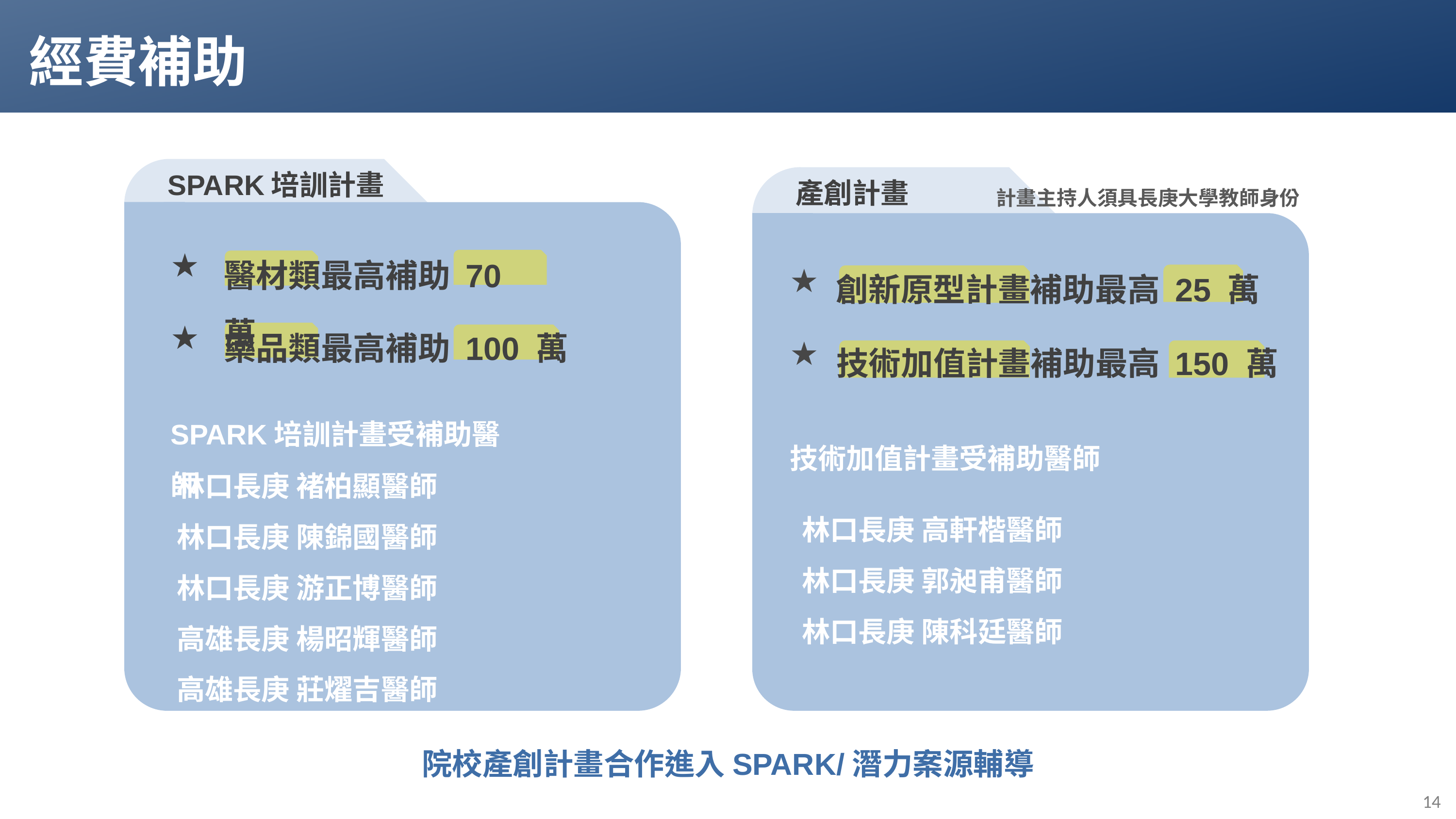

經費補助
SPARK培訓計畫

醫材類最高補助 70 萬
★

藥品類最高補助 100 萬
★

SPARK培訓計畫受補助醫師
林口長庚 褚柏顯醫師
林口長庚 陳錦國醫師
林口長庚 游正博醫師
高雄長庚 楊昭輝醫師
高雄長庚 莊燿吉醫師
產創計畫

計畫主持人須具長庚大學教師身份

創新原型計畫補助最高 25 萬
★

技術加值計畫補助最高 150 萬
★

技術加值計畫受補助醫師
林口長庚 高軒楷醫師
林口長庚 郭昶甫醫師
林口長庚 陳科廷醫師
院校產創計畫合作進入SPARK/潛力案源輔導
14